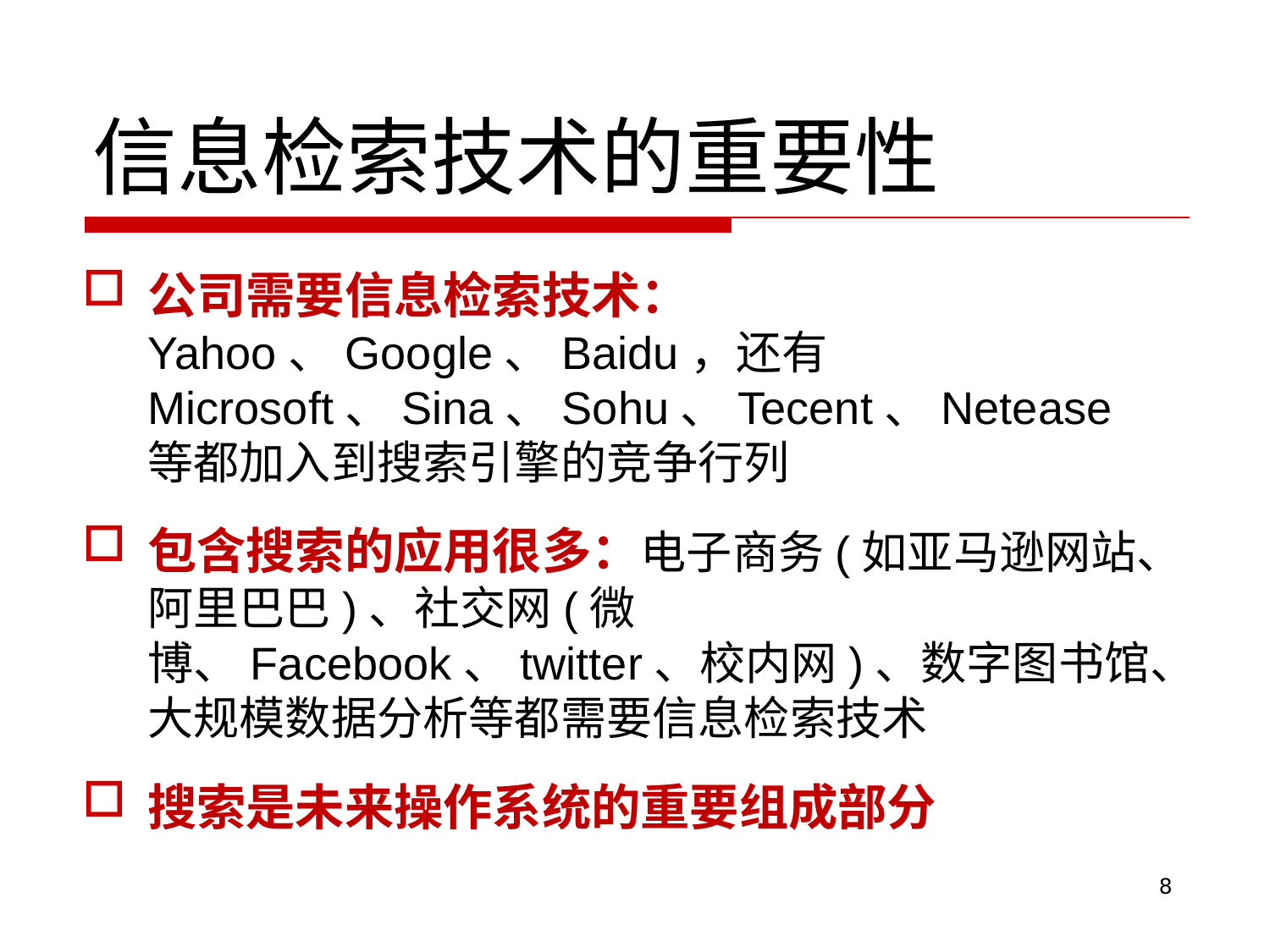

# 信息检索技术的重要性
公司需要信息检索技术：Yahoo、Google、Baidu，还有Microsoft、Sina、Sohu、Tecent、Netease等都加入到搜索引擎的竞争行列
包含搜索的应用很多：电子商务(如亚马逊网站、阿里巴巴)、社交网(微博、Facebook、twitter、校内网)、数字图书馆、大规模数据分析等都需要信息检索技术
搜索是未来操作系统的重要组成部分
8